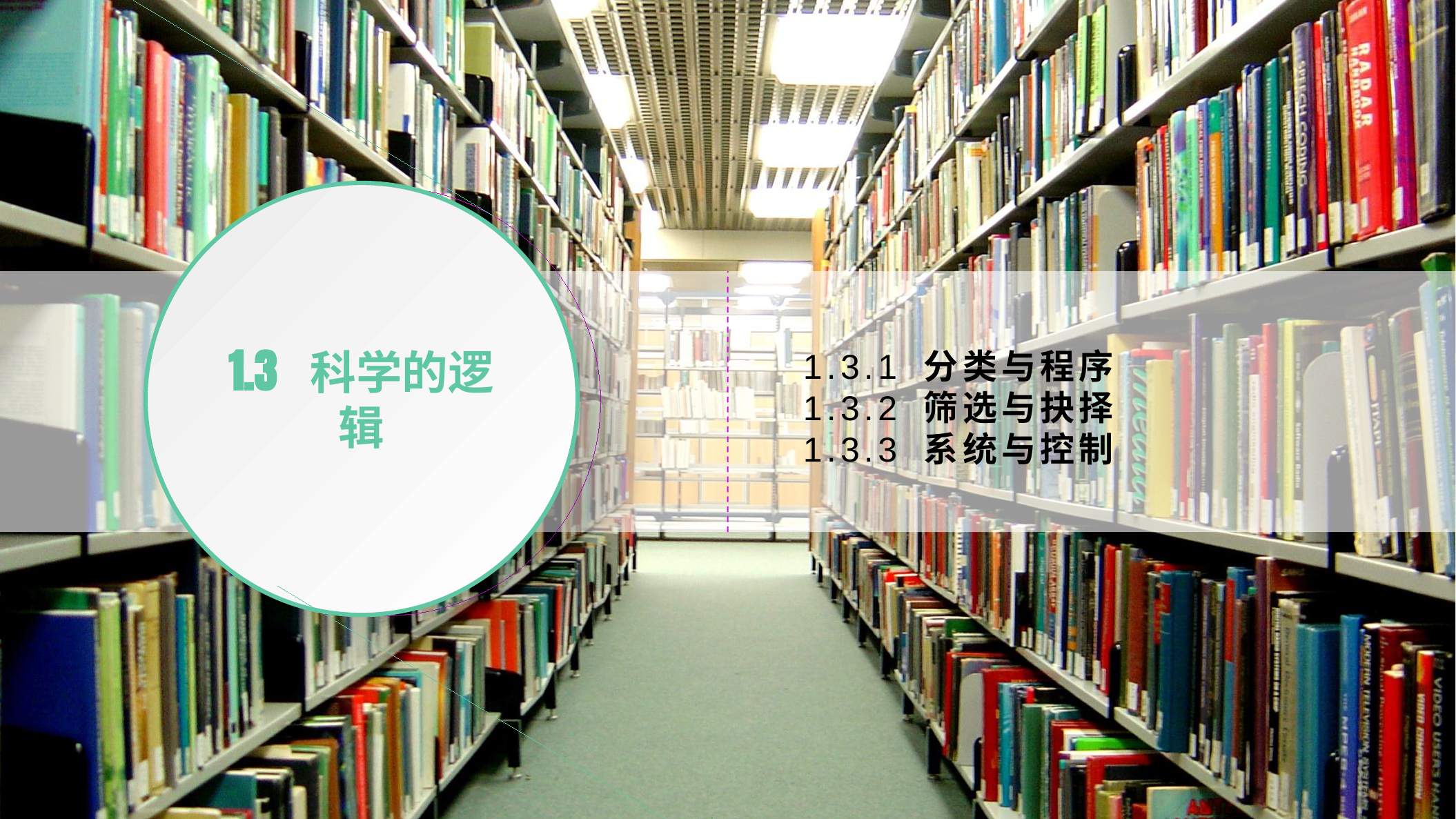

1.3  科学的逻辑

1.3.1 分类与程序
1.3.2 筛选与抉择
1.3.3 系统与控制